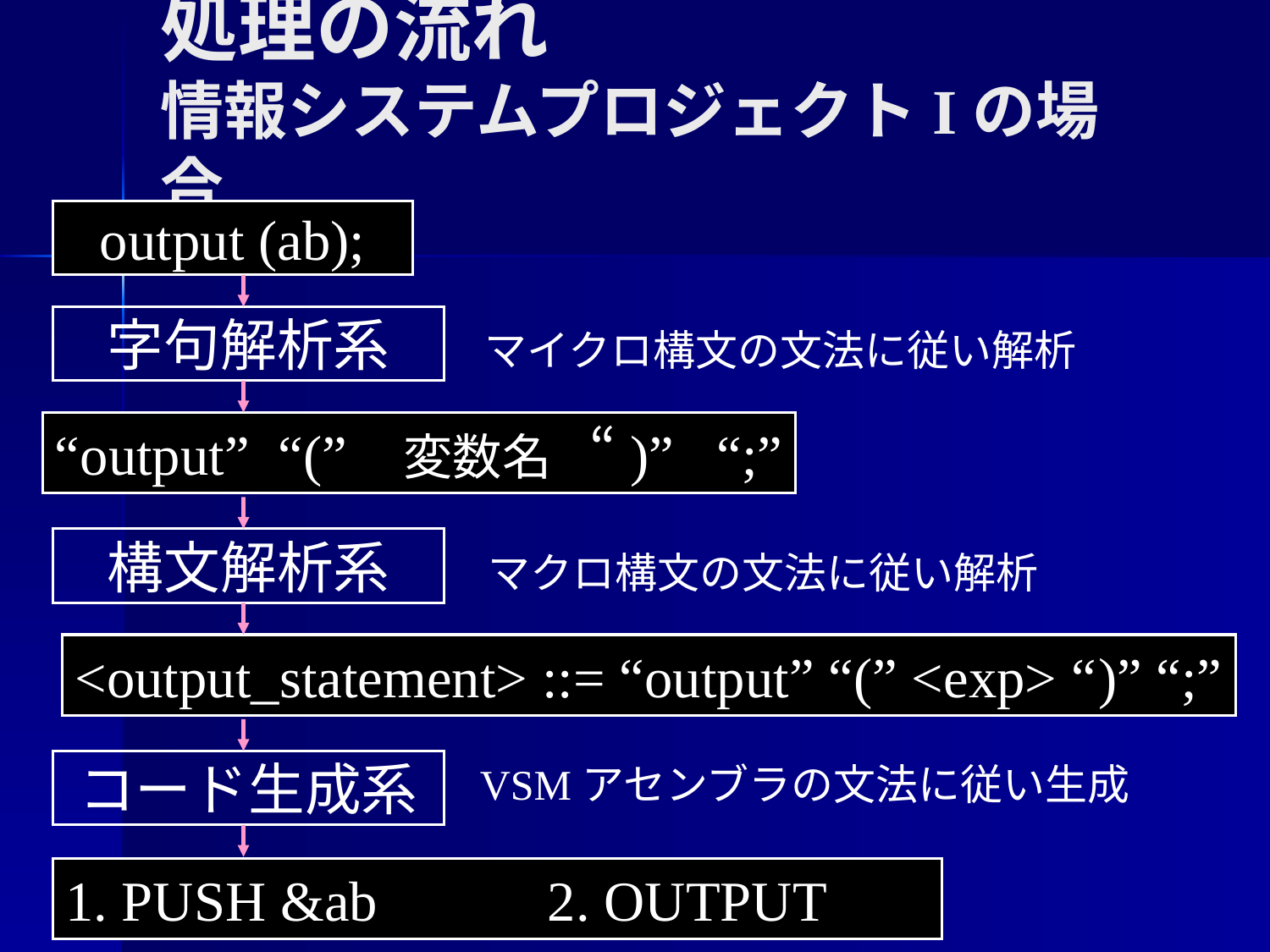

# 処理の流れ 情報システムプロジェクトIの場合
output (ab);

字句解析系
マイクロ構文の文法に従い解析

“output”  “(”   変数名   “)”   “;”

構文解析系
マクロ構文の文法に従い解析

<output_statement> ::= “output” “(” <exp> “)” “;”

コード生成系
VSMアセンブラの文法に従い生成

1. PUSH &ab            2. OUTPUT